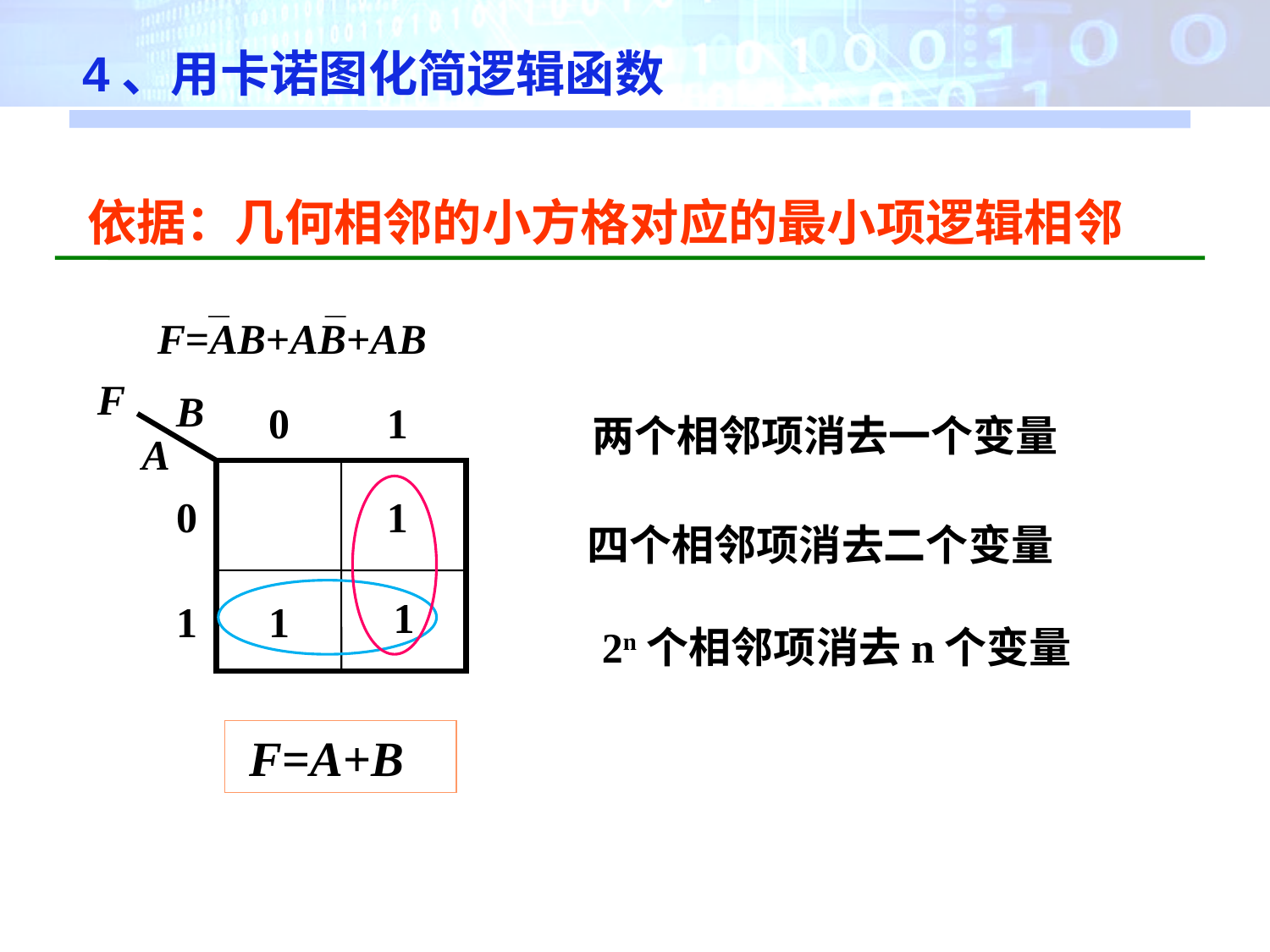

4、用卡诺图化简逻辑函数
依据：几何相邻的小方格对应的最小项逻辑相邻

F=AB+AB+AB

F
B
0
1

A

0

1
1
1
1
两个相邻项消去一个变量

四个相邻项消去二个变量

2n个相邻项消去n个变量
 F=A+B